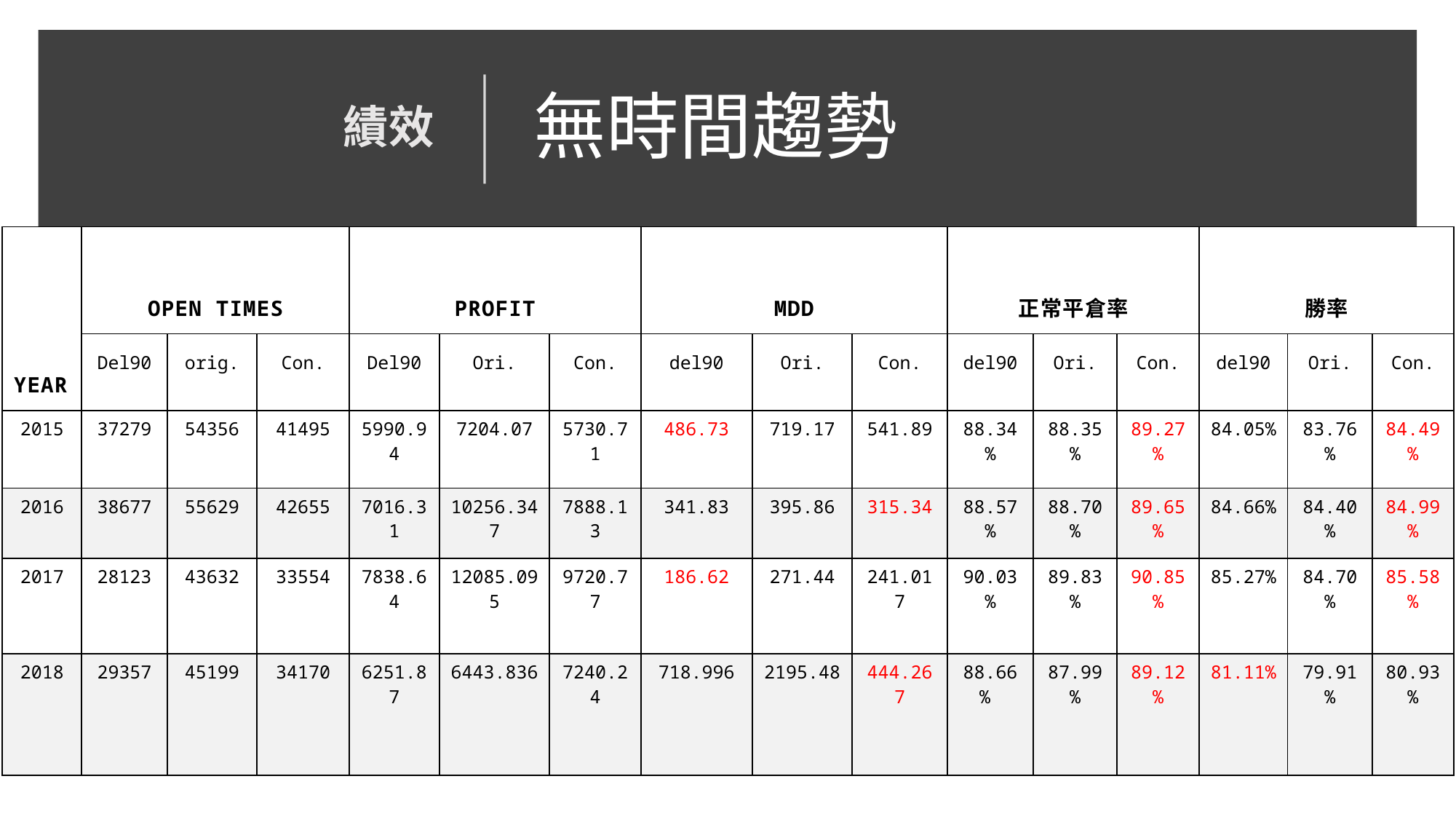

績效
# 無時間趨勢
| Year | Open times |  |  | Profit |  |  | MDD |  |  | 正常平倉率 |  |  | 勝率 |  |  |
| --- | --- | --- | --- | --- | --- | --- | --- | --- | --- | --- | --- | --- | --- | --- | --- |
|  | Del90 | orig. | Con. | Del90 | Ori. | Con. | del90 | Ori. | Con. | del90 | Ori. | Con. | del90 | Ori. | Con. |
| 2015 | 37279 | 54356 | 41495 | 5990.94 | 7204.07 | 5730.71 | 486.73 | 719.17 | 541.89 | 88.34% | 88.35% | 89.27% | 84.05% | 83.76% | 84.49% |
| 2016 | 38677 | 55629 | 42655 | 7016.31 | 10256.347 | 7888.13 | 341.83 | 395.86 | 315.34 | 88.57% | 88.70% | 89.65% | 84.66% | 84.40% | 84.99% |
| 2017 | 28123 | 43632 | 33554 | 7838.64 | 12085.095 | 9720.77 | 186.62 | 271.44 | 241.017 | 90.03% | 89.83% | 90.85% | 85.27% | 84.70% | 85.58% |
| 2018 | 29357 | 45199 | 34170 | 6251.87 | 6443.836 | 7240.24 | 718.996 | 2195.48 | 444.267 | 88.66% | 87.99% | 89.12% | 81.11% | 79.91% | 80.93% |